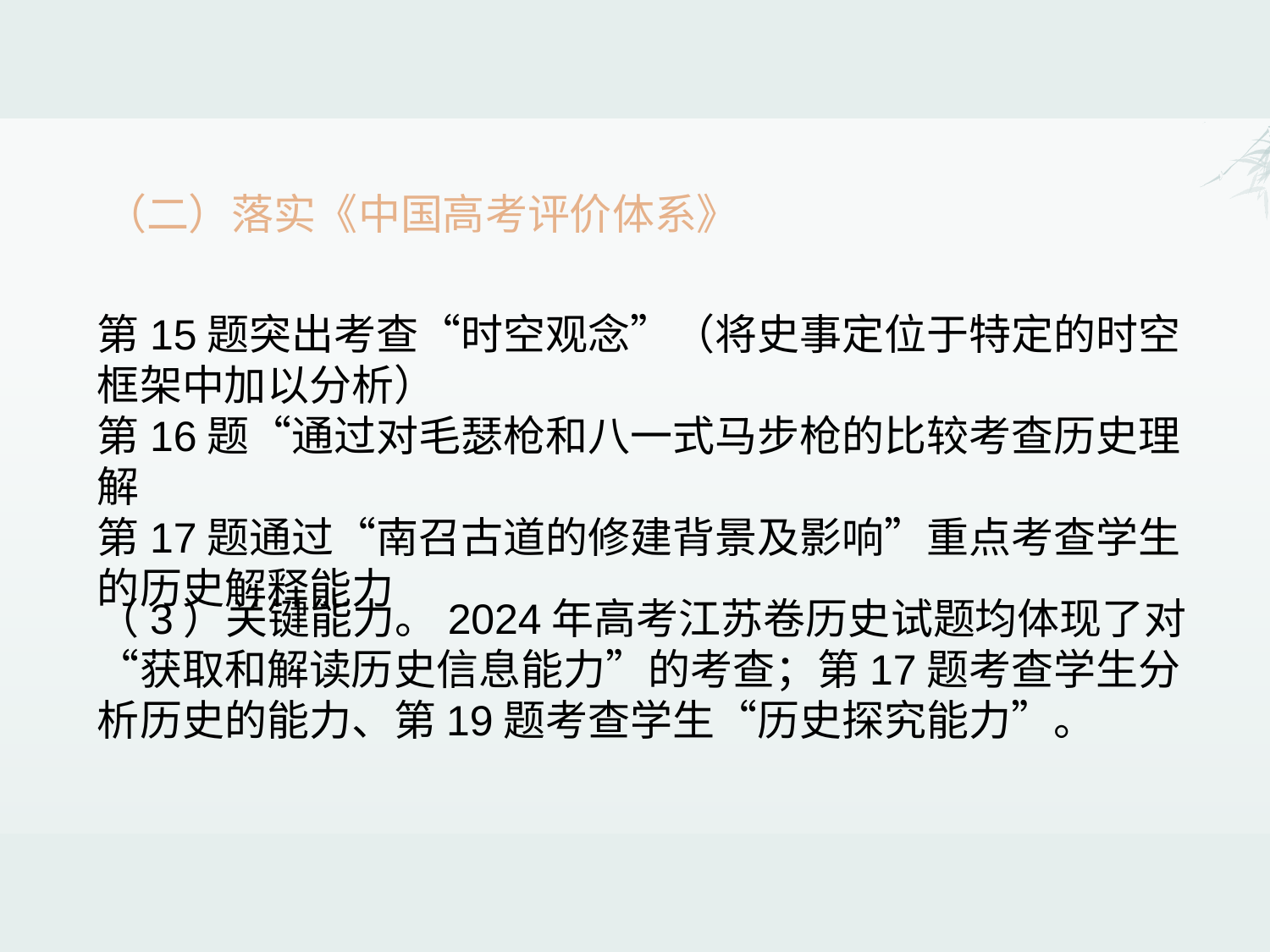

（二）落实《中国高考评价体系》
第15题突出考查“时空观念”（将史事定位于特定的时空框架中加以分析）
第16题“通过对毛瑟枪和八一式马步枪的比较考查历史理解
第17题通过“南召古道的修建背景及影响”重点考查学生的历史解释能力
（3）关键能力。2024年高考江苏卷历史试题均体现了对“获取和解读历史信息能力”的考查；第17题考查学生分析历史的能力、第19题考查学生“历史探究能力”。